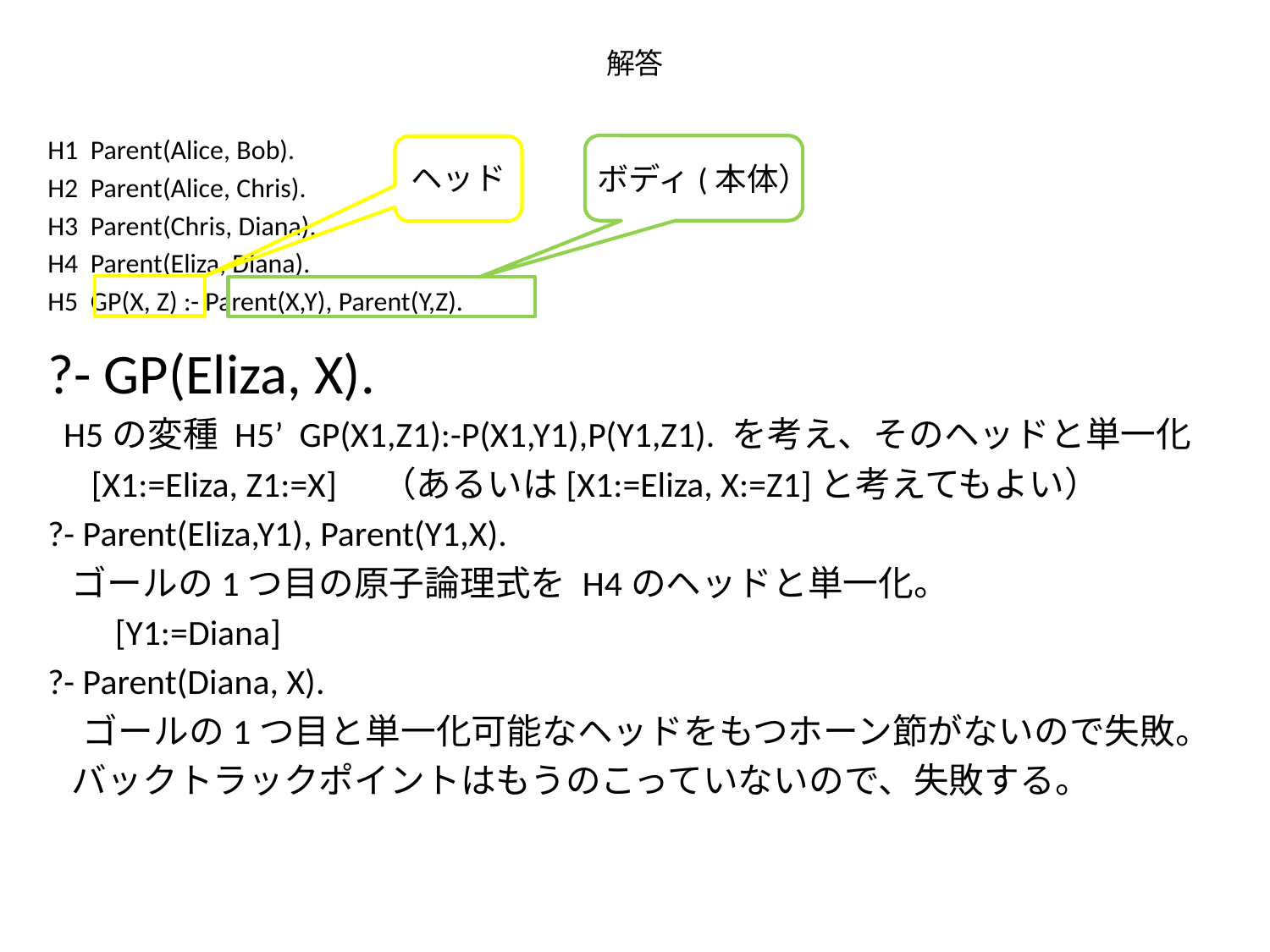

# 解答
H1  Parent(Alice, Bob).
H2  Parent(Alice, Chris).
H3  Parent(Chris, Diana).
H4  Parent(Eliza, Diana).
H5  GP(X, Z) :- Parent(X,Y), Parent(Y,Z).

ヘッド
ボディ(本体）

?- GP(Eliza, X).
  H5の変種 H5’  GP(X1,Z1):-P(X1,Y1),P(Y1,Z1). を考え、そのヘッドと単一化
　[X1:=Eliza, Z1:=X]　（あるいは[X1:=Eliza, X:=Z1]と考えてもよい）
?- Parent(Eliza,Y1), Parent(Y1,X).
  ゴールの1つ目の原子論理式を H4のヘッドと単一化。
　   [Y1:=Diana]
?- Parent(Diana, X).
　ゴールの1つ目と単一化可能なヘッドをもつホーン節がないので失敗。
  バックトラックポイントはもうのこっていないので、失敗する。